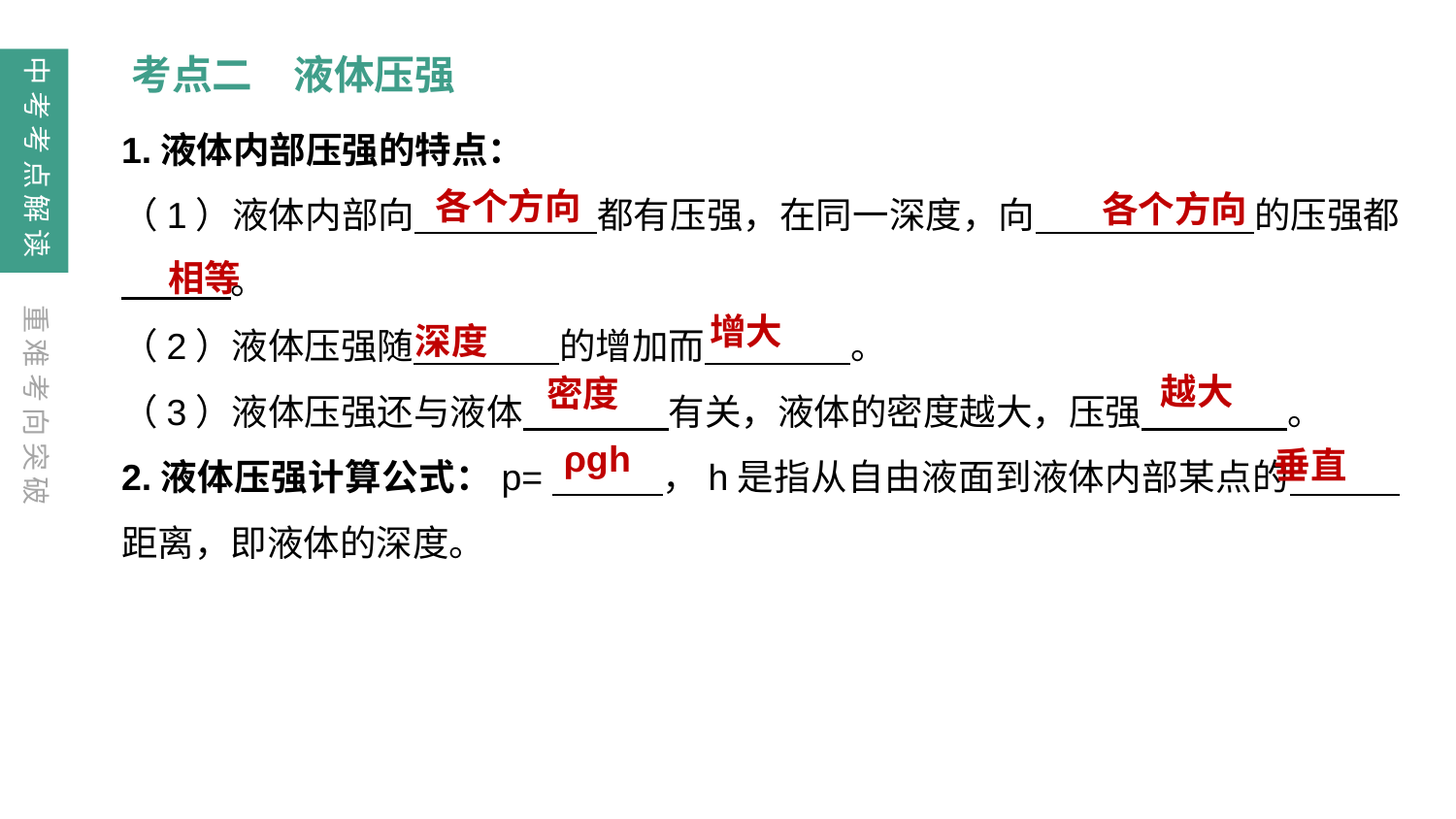

考点二　液体压强
中考考点解读

1.液体内部压强的特点：
（1）液体内部向　　　　　都有压强，在同一深度，向　　　　　　的压强都　　　。
（2）液体压强随　　　　的增加而　　　　。
（3）液体压强还与液体　　　　有关，液体的密度越大，压强　　　　。
2.液体压强计算公式：p=　　　，h是指从自由液面到液体内部某点的　　　距离，即液体的深度。
各个方向
各个方向
相等
深度
重难考向突破
增大
　越大
密度
ρgh
垂直